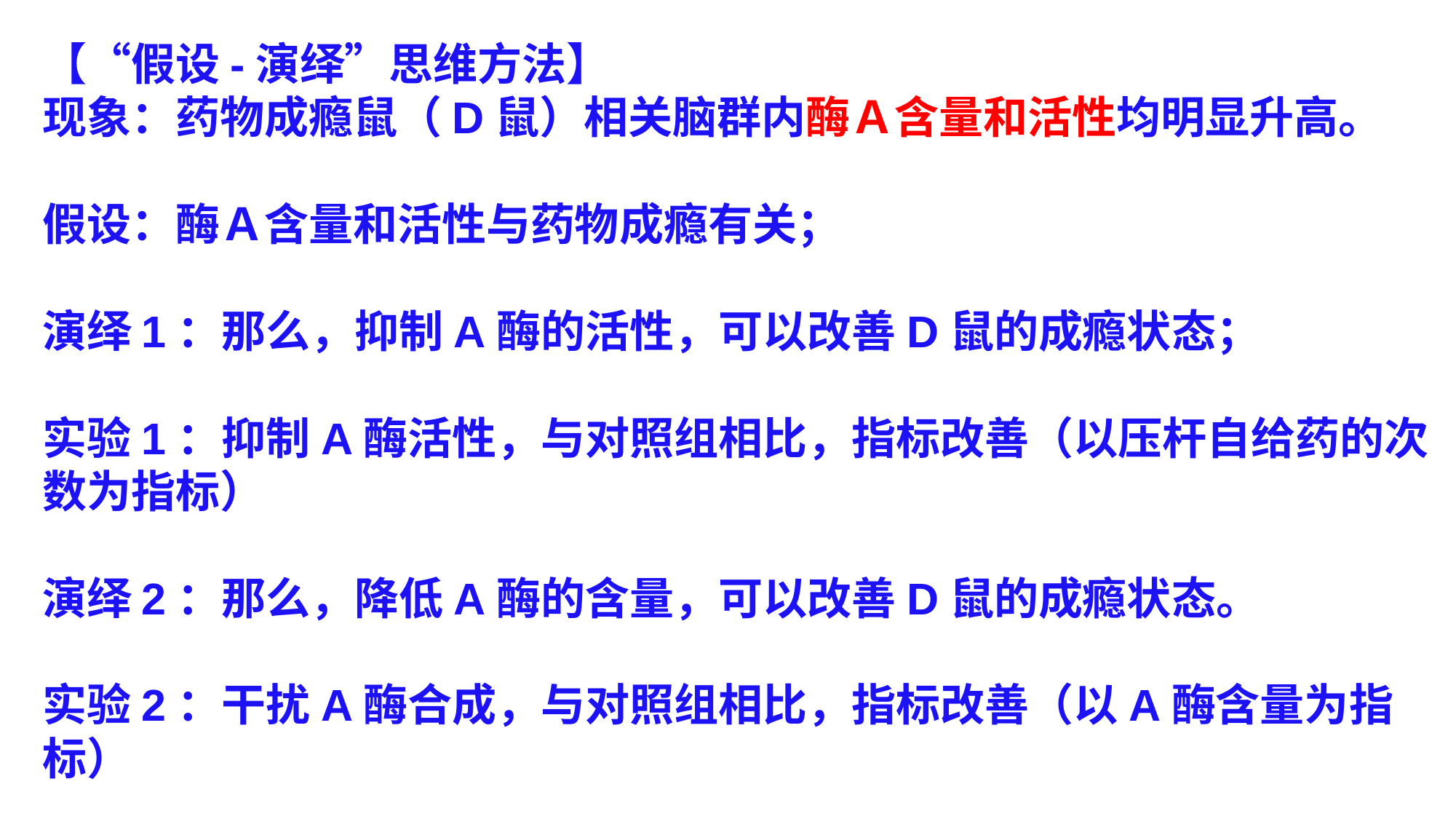

【“假设-演绎”思维方法】现象：药物成瘾鼠（D鼠）相关脑群内酶Ａ含量和活性均明显升高。
假设：酶Ａ含量和活性与药物成瘾有关；
演绎1：那么，抑制A酶的活性，可以改善D鼠的成瘾状态；
实验1：抑制A酶活性，与对照组相比，指标改善（以压杆自给药的次数为指标）
演绎2：那么，降低A酶的含量，可以改善D鼠的成瘾状态。
实验2：干扰A酶合成，与对照组相比，指标改善（以A酶含量为指标）